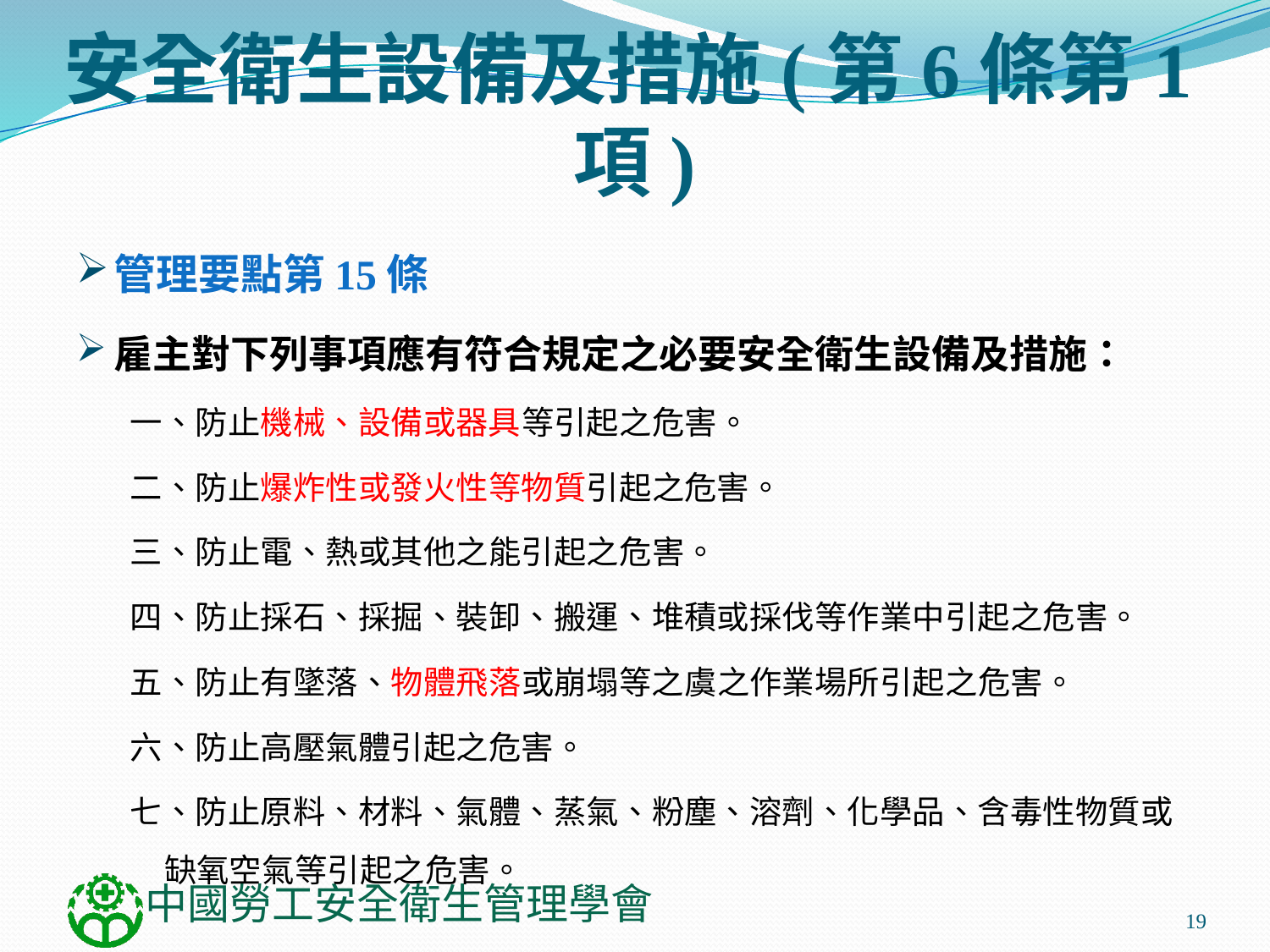

# 安全衛生設備及措施(第6條第1項)
管理要點第15條
雇主對下列事項應有符合規定之必要安全衛生設備及措施：
一、防止機械、設備或器具等引起之危害。
二、防止爆炸性或發火性等物質引起之危害。
三、防止電、熱或其他之能引起之危害。
四、防止採石、採掘、裝卸、搬運、堆積或採伐等作業中引起之危害。
五、防止有墜落、物體飛落或崩塌等之虞之作業場所引起之危害。
六、防止高壓氣體引起之危害。
七、防止原料、材料、氣體、蒸氣、粉塵、溶劑、化學品、含毒性物質或缺氧空氣等引起之危害。
19